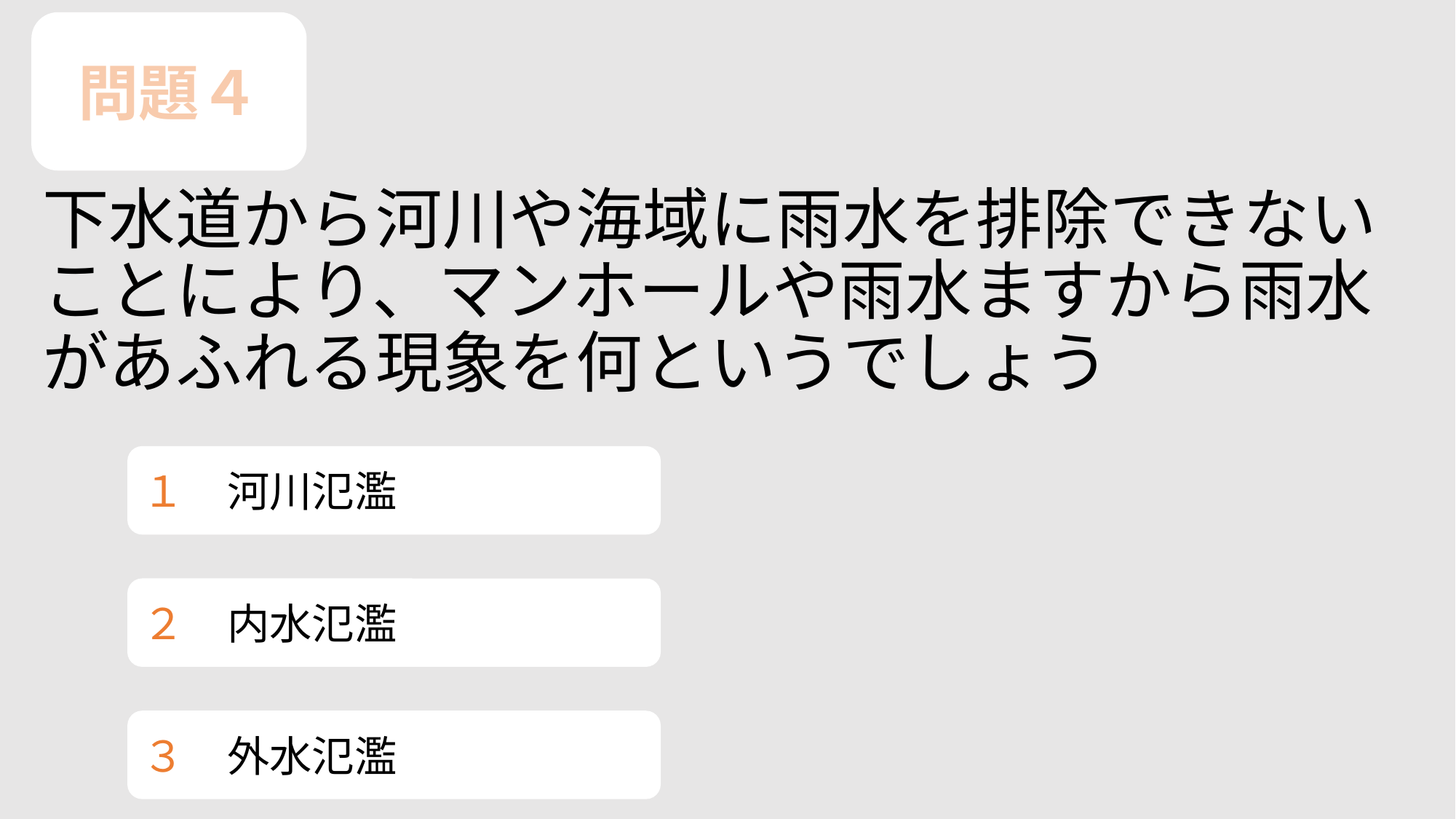

問題４
# 下水道から河川や海域に雨水を排除できないことにより、マンホールや雨水ますから雨水があふれる現象を何というでしょう
１　河川氾濫
２　内水氾濫
３　外水氾濫